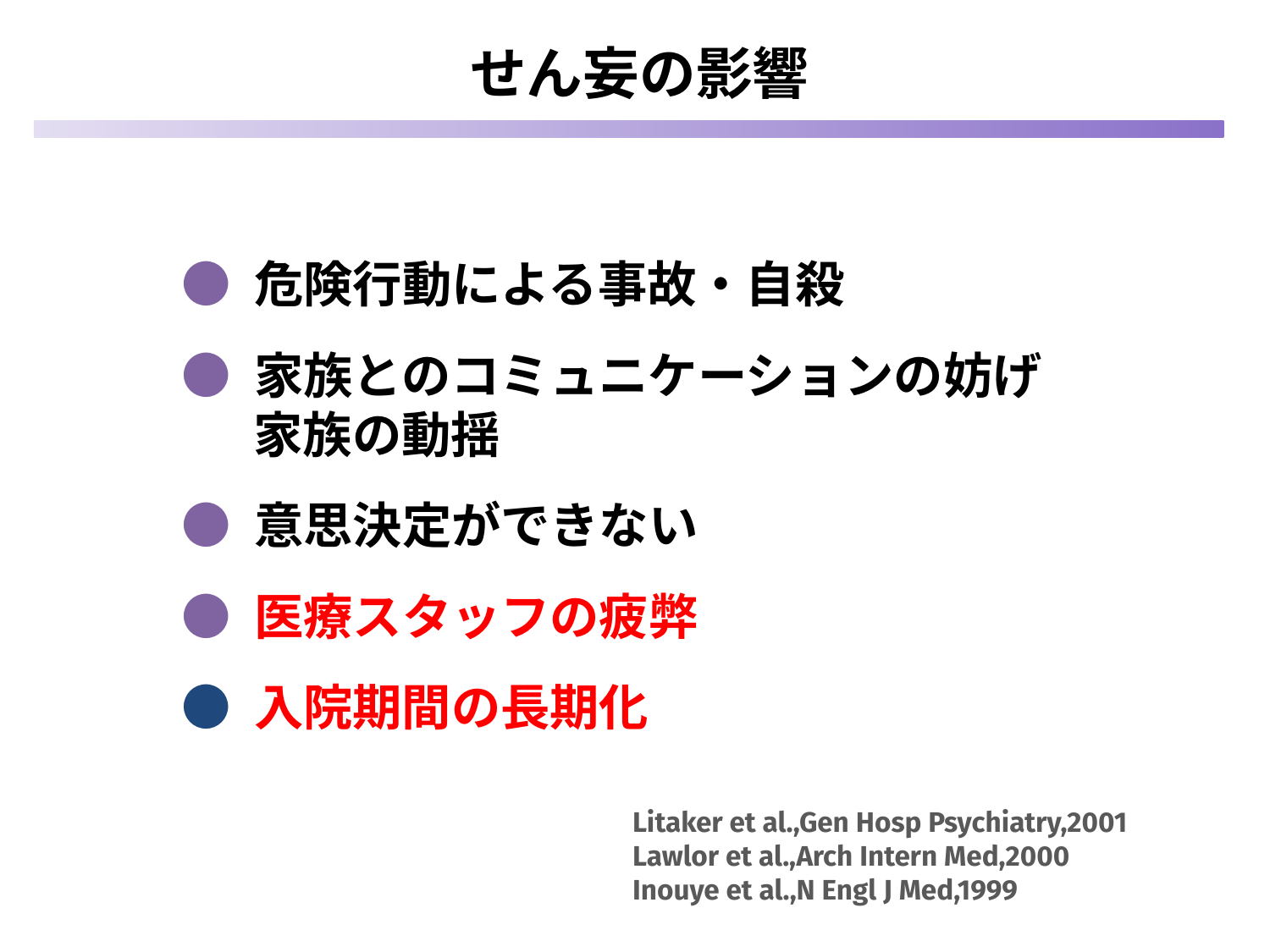

せん妄の影響

● 危険行動による事故・自殺
● 家族とのコミュニケーションの妨げ
　  家族の動揺
● 意思決定ができない
● 医療スタッフの疲弊
● 入院期間の長期化
Litaker et al.,Gen Hosp Psychiatry,2001
Lawlor et al.,Arch Intern Med,2000
Inouye et al.,N Engl J Med,1999